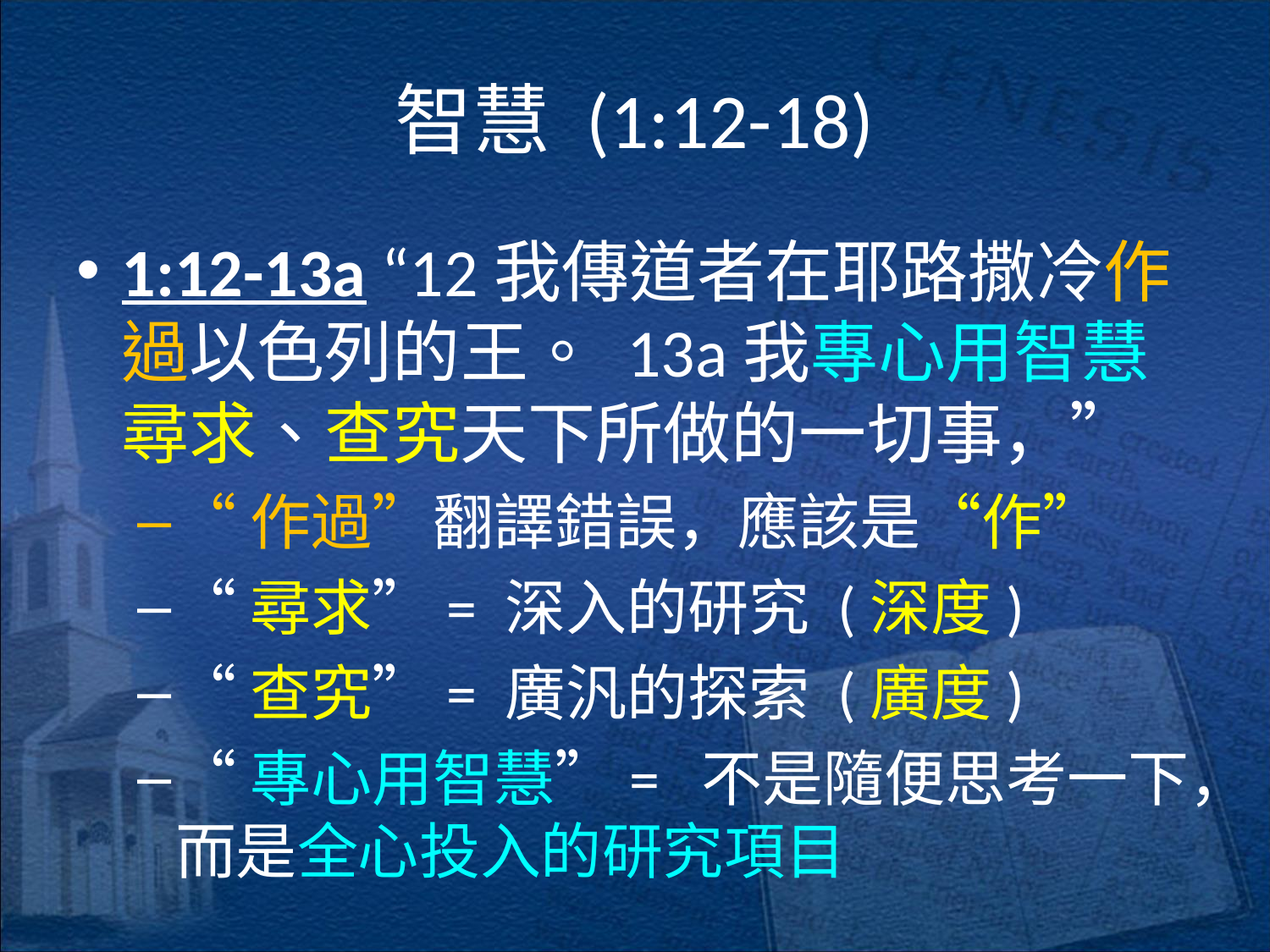

# 智慧 (1:12-18)
1:12-13a “12我傳道者在耶路撒冷作過以色列的王。 13a我專心用智慧尋求、查究天下所做的一切事，”
“作過”翻譯錯誤，應該是“作”
“尋求”= 深入的研究 (深度)
“查究”= 廣汎的探索 (廣度)
“專心用智慧”=  不是隨便思考一下，而是全心投入的研究項目